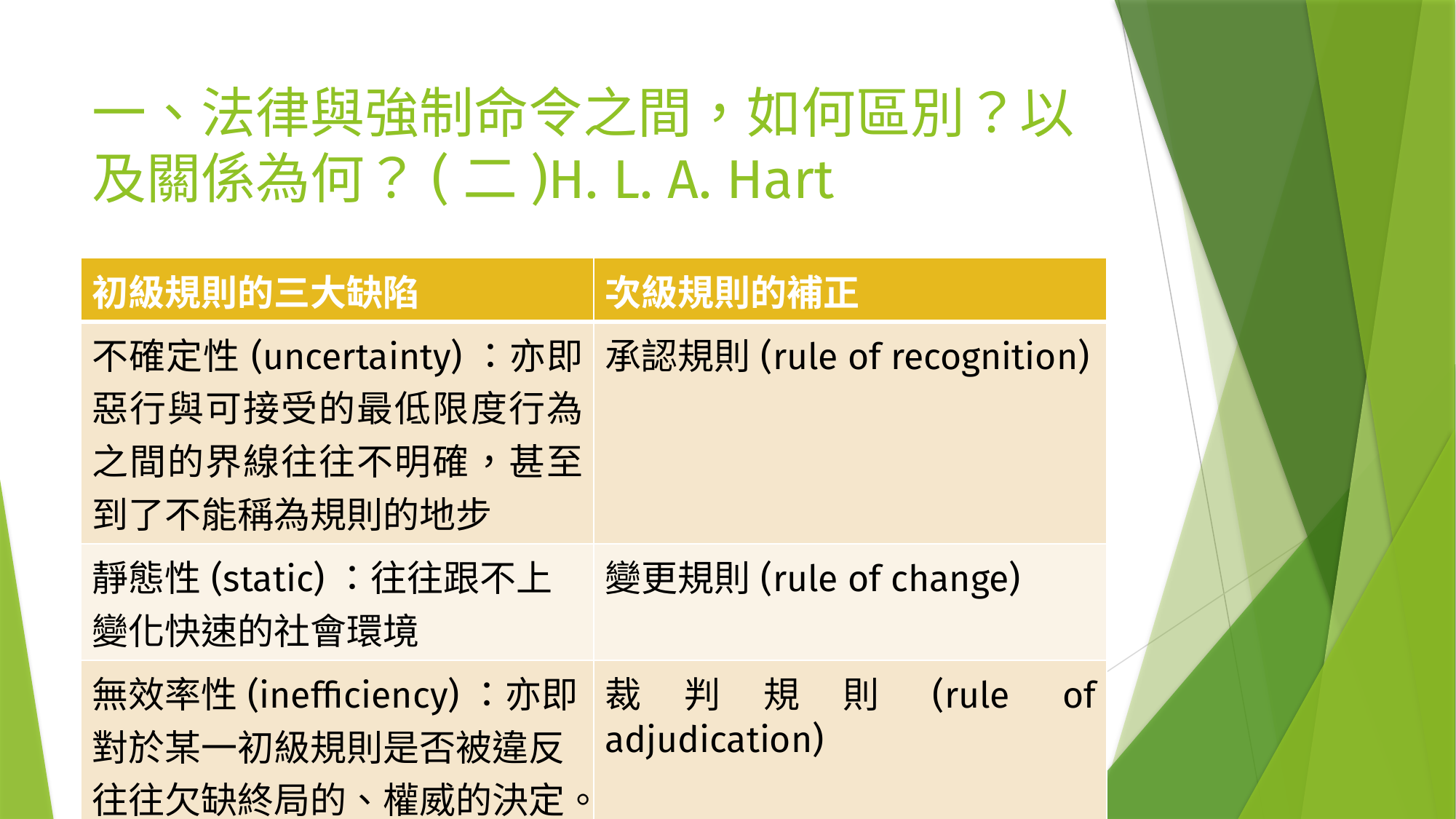

# 一、法律與強制命令之間，如何區別？以及關係為何？(二)H. L. A. Hart
| 初級規則的三大缺陷 | 次級規則的補正 |
| --- | --- |
| 不確定性(uncertainty)：亦即惡行與可接受的最低限度行為之間的界線往往不明確，甚至到了不能稱為規則的地步 | 承認規則(rule of recognition) |
| 靜態性(static)：往往跟不上變化快速的社會環境 | 變更規則(rule of change) |
| 無效率性(inefficiency)：亦即對於某一初級規則是否被違反往往欠缺終局的、權威的決定。 | 裁判規則(rule of adjudication) |